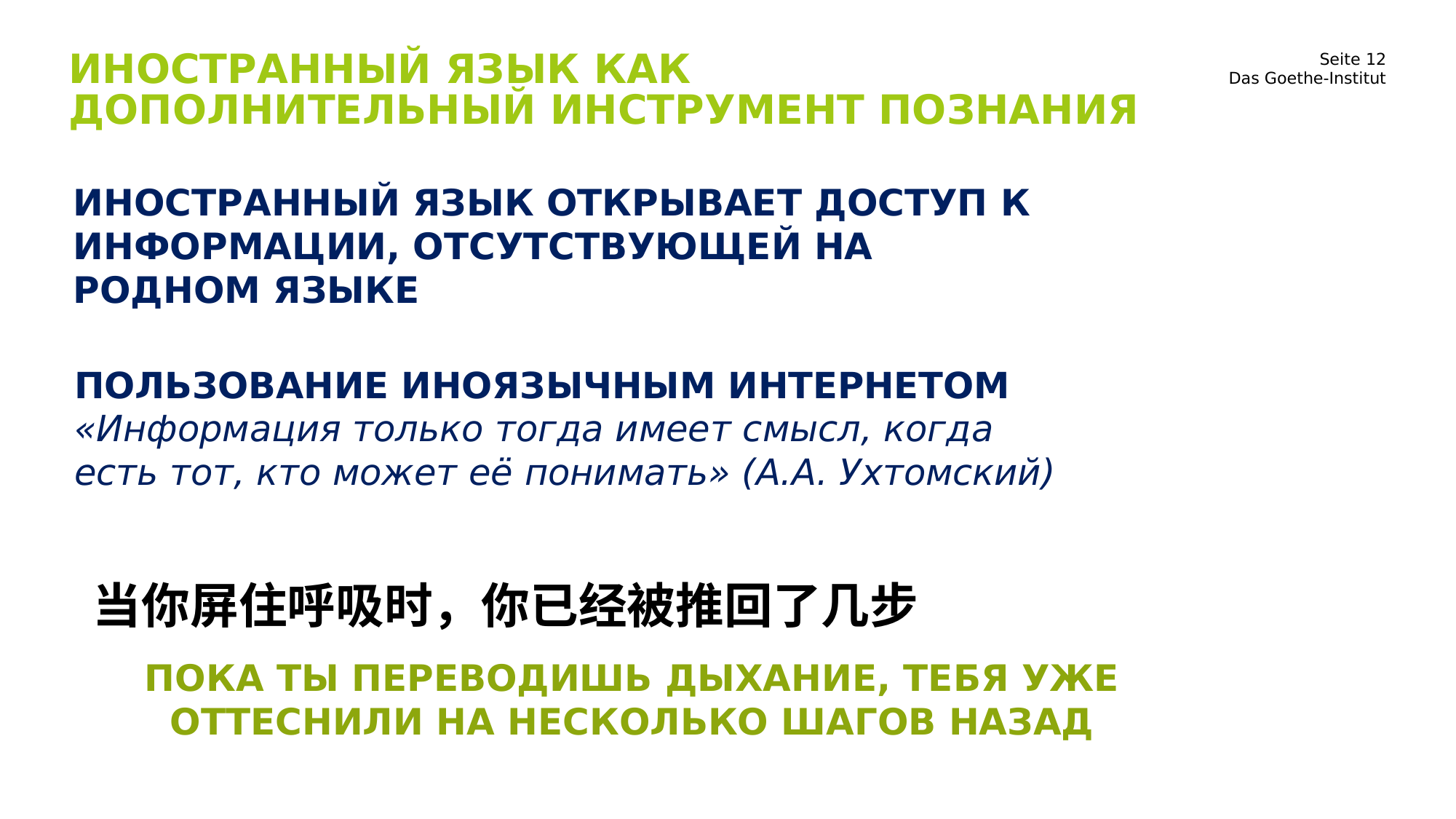

# Иностранный язык как дополнительный инструмент познания
Das Goethe-Institut
Иностранный язык открывает доступ к информации, отсутствующей на родном языке
Пользование иноязычным интернетом «Информация только тогда имеет смысл, когда есть тот, кто может её понимать» (А.А. Ухтомский)
当你屏住呼吸时，你已经被推回了几步
пОка ты переводишь дыхание, тебя уже оттеснили на несколько шагов назад